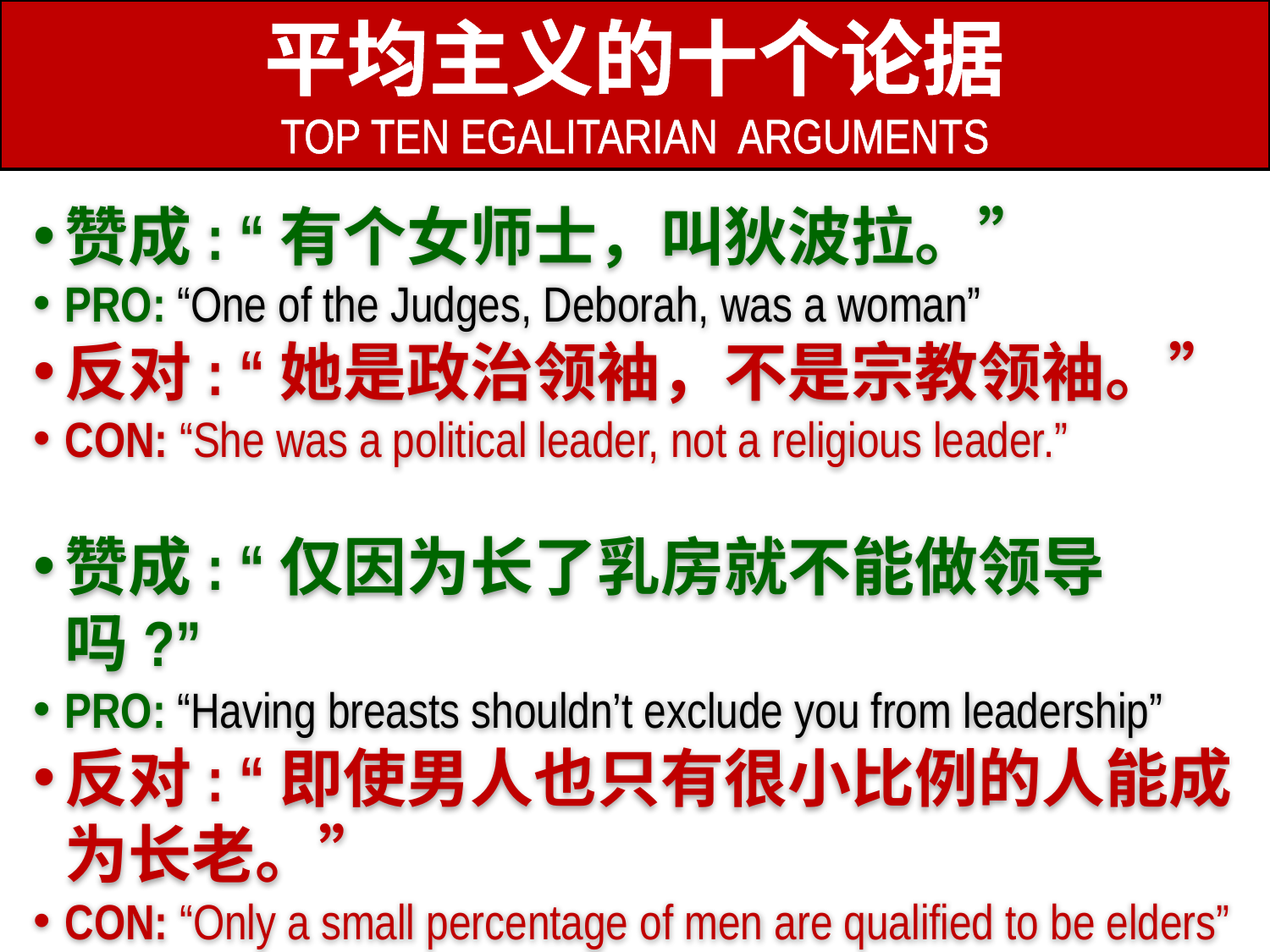

# 平均主义的十个论据 TOP TEN EGALITARIAN  ARGUMENTS
赞成: “有个女师士，叫狄波拉。”
PRO: “One of the Judges, Deborah, was a woman”
反对: “她是政治领袖，不是宗教领袖。”
CON: “She was a political leader, not a religious leader.”

赞成: “仅因为长了乳房就不能做领导吗?”
PRO: “Having breasts shouldn’t exclude you from leadership”
反对: “即使男人也只有很小比例的人能成为长老。”
CON: “Only a small percentage of men are qualified to be elders”